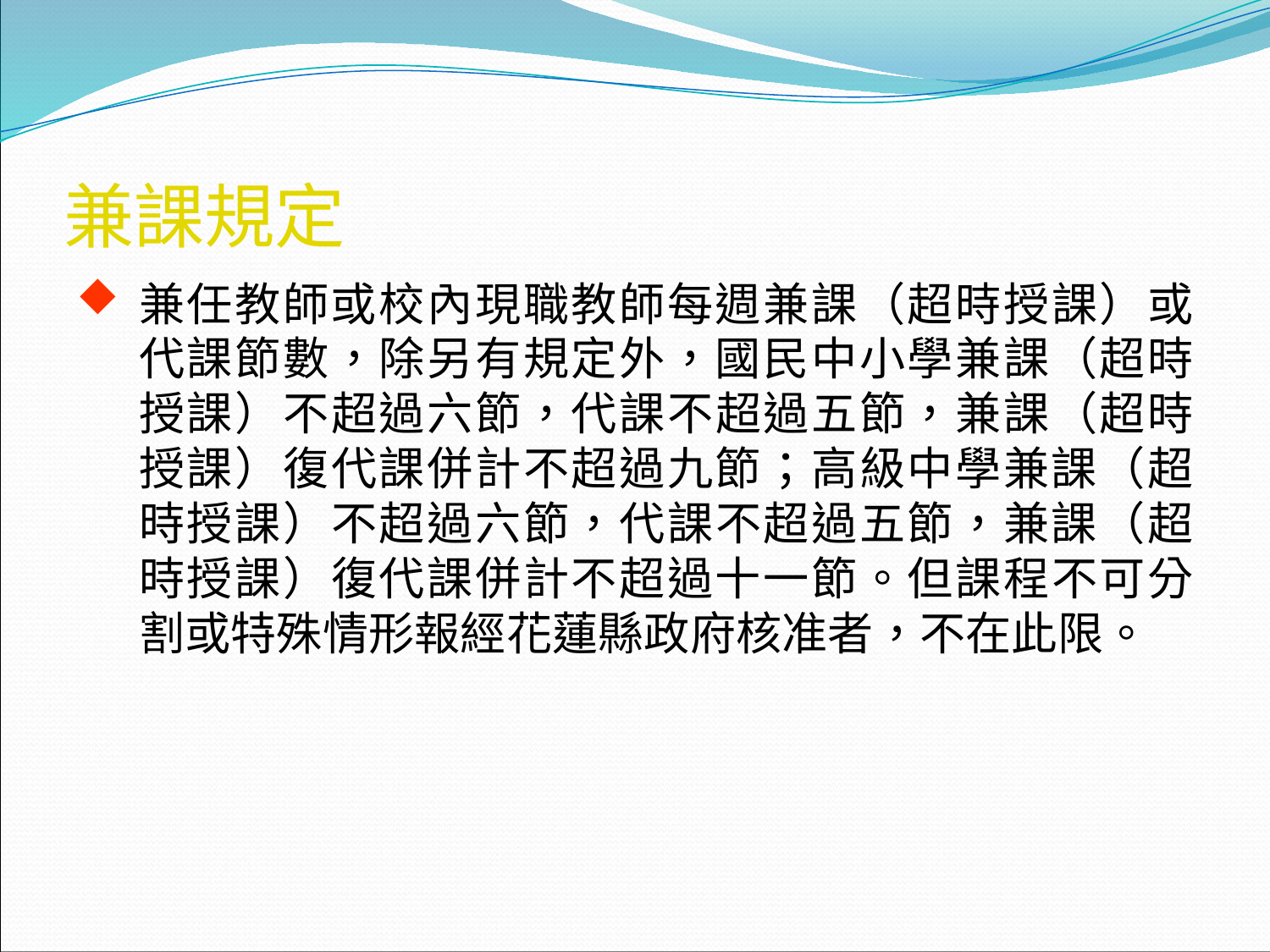

# 兼課規定
兼任教師或校內現職教師每週兼課（超時授課）或代課節數，除另有規定外，國民中小學兼課（超時授課）不超過六節，代課不超過五節，兼課（超時授課）復代課併計不超過九節；高級中學兼課（超時授課）不超過六節，代課不超過五節，兼課（超時授課）復代課併計不超過十一節。但課程不可分割或特殊情形報經花蓮縣政府核准者，不在此限。